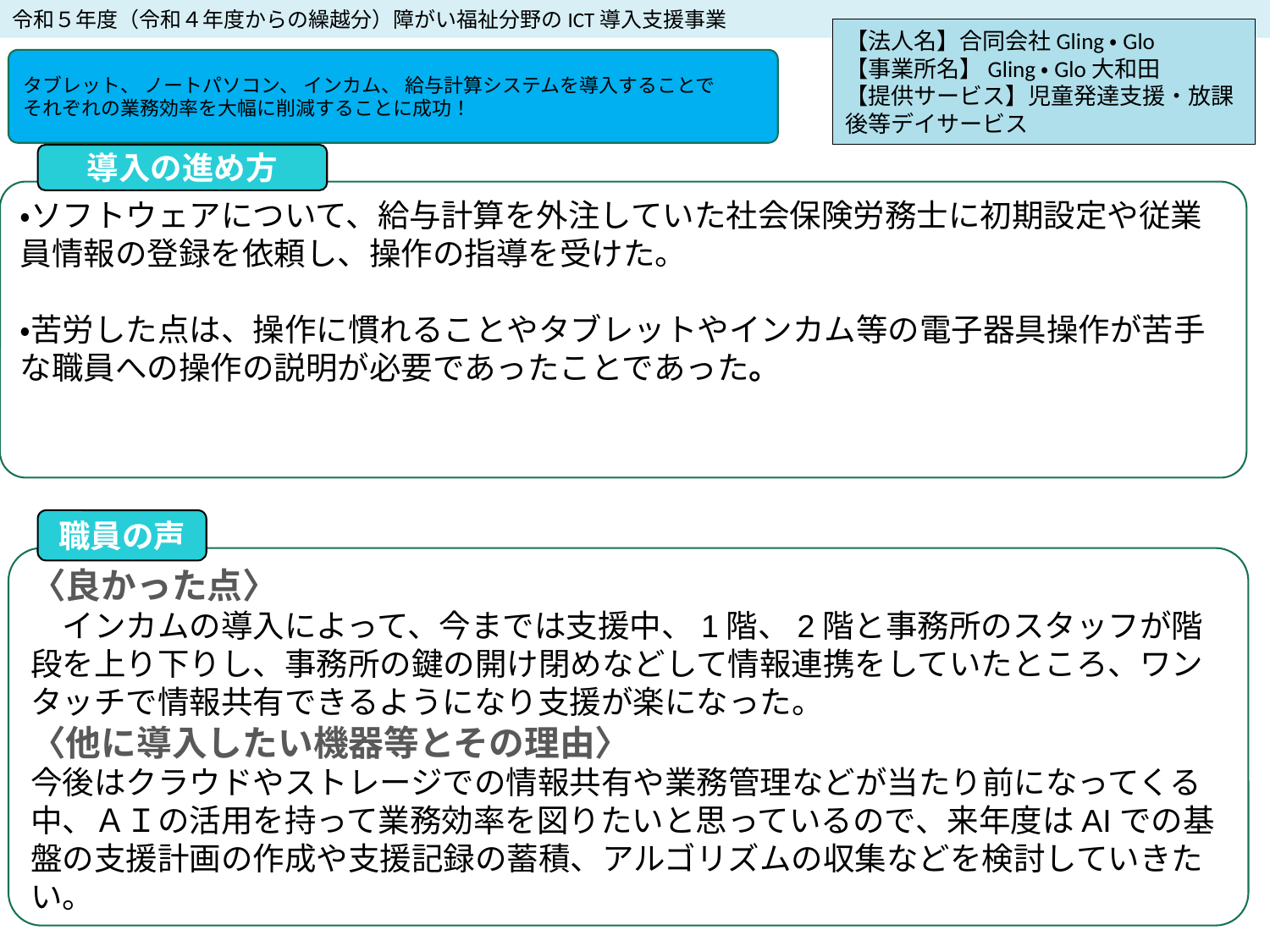

令和５年度（令和４年度からの繰越分）障がい福祉分野のICT導入支援事業
【法人名】合同会社Gling・Glo
【事業所名】Gling・Glo大和田
【提供サービス】児童発達支援・放課後等デイサービス
タブレット、 ノートパソコン、 インカム、 給与計算システムを導入することで
それぞれの業務効率を大幅に削減することに成功！
導入の進め方
・ソフトウェアについて、給与計算を外注していた社会保険労務士に初期設定や従業員情報の登録を依頼し、操作の指導を受けた。

・苦労した点は、操作に慣れることやタブレットやインカム等の電子器具操作が苦手な職員への操作の説明が必要であったことであった。
職員の声
〈良かった点〉
　インカムの導入によって、今までは支援中、1階、2階と事務所のスタッフが階段を上り下りし、事務所の鍵の開け閉めなどして情報連携をしていたところ、ワンタッチで情報共有できるようになり支援が楽になった。
〈他に導入したい機器等とその理由〉
今後はクラウドやストレージでの情報共有や業務管理などが当たり前になってくる中、ＡＩの活用を持って業務効率を図りたいと思っているので、来年度はAIでの基盤の支援計画の作成や支援記録の蓄積、アルゴリズムの収集などを検討していきたい。